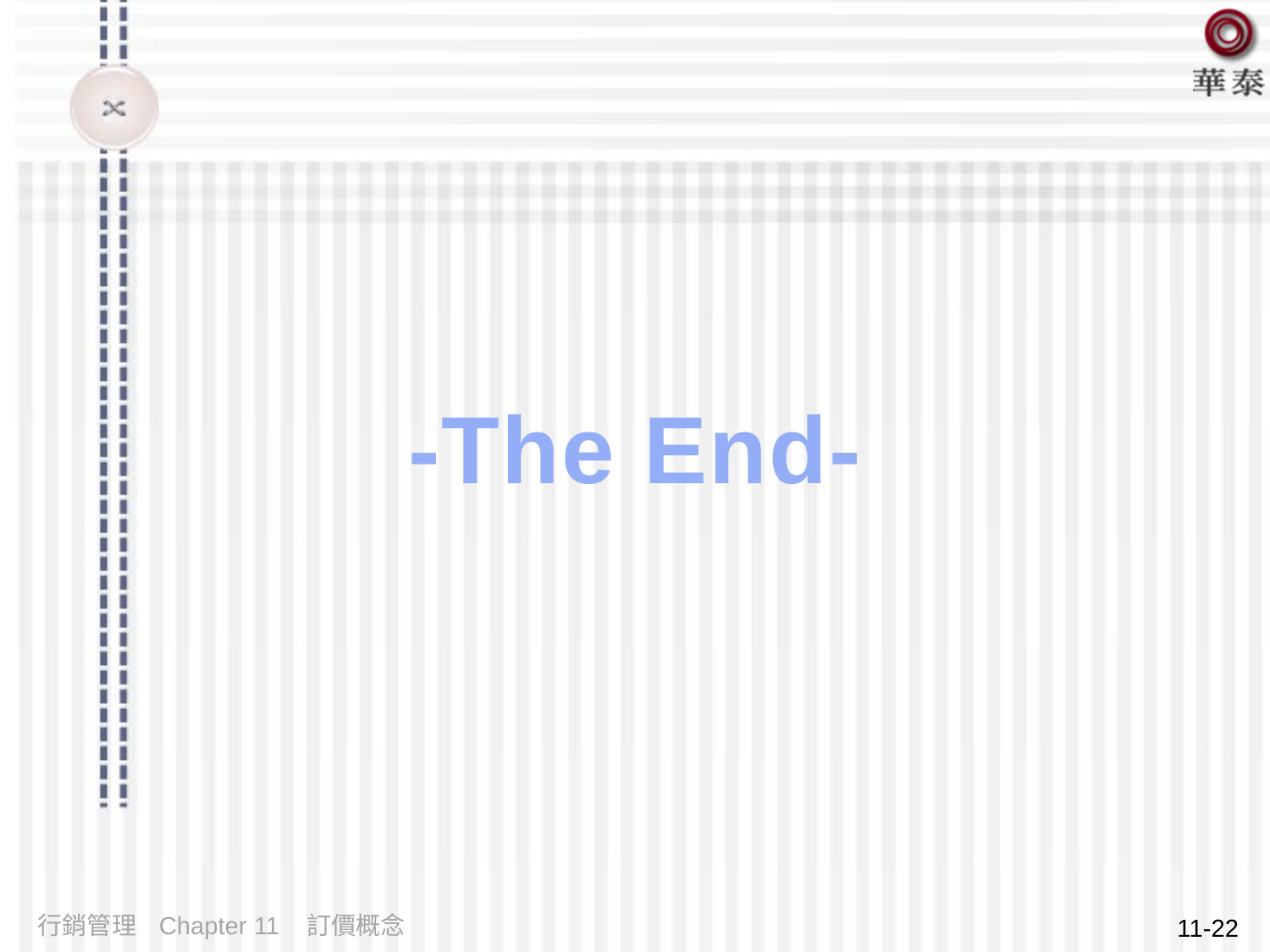

# -The End-

行銷管理   Chapter 11   訂價概念
11-22